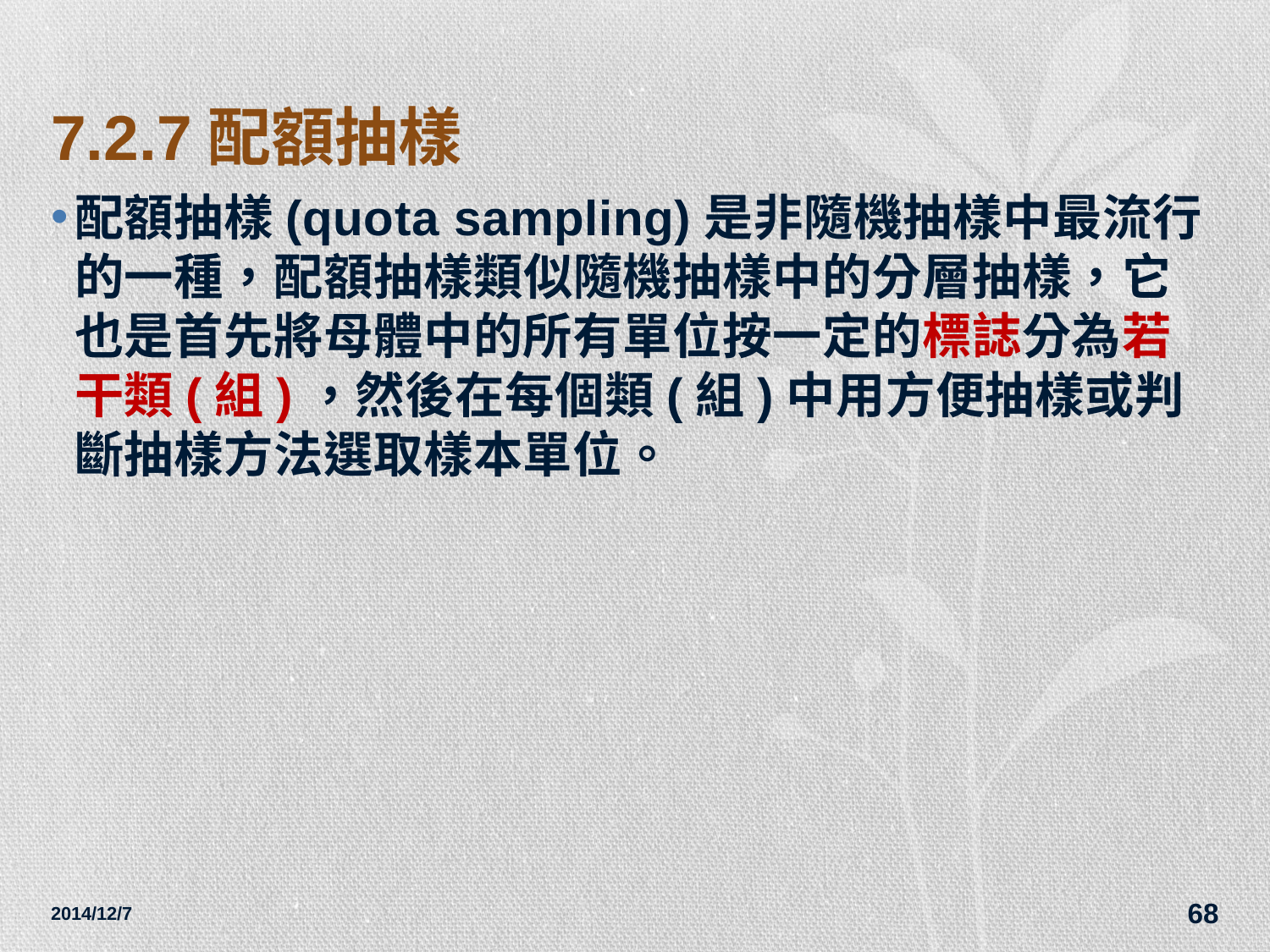

# 7.2.7配額抽樣
配額抽樣(quota sampling)是非隨機抽樣中最流行的一種，配額抽樣類似隨機抽樣中的分層抽樣，它也是首先將母體中的所有單位按一定的標誌分為若干類(組)，然後在每個類(組)中用方便抽樣或判斷抽樣方法選取樣本單位。

2014/12/7
68